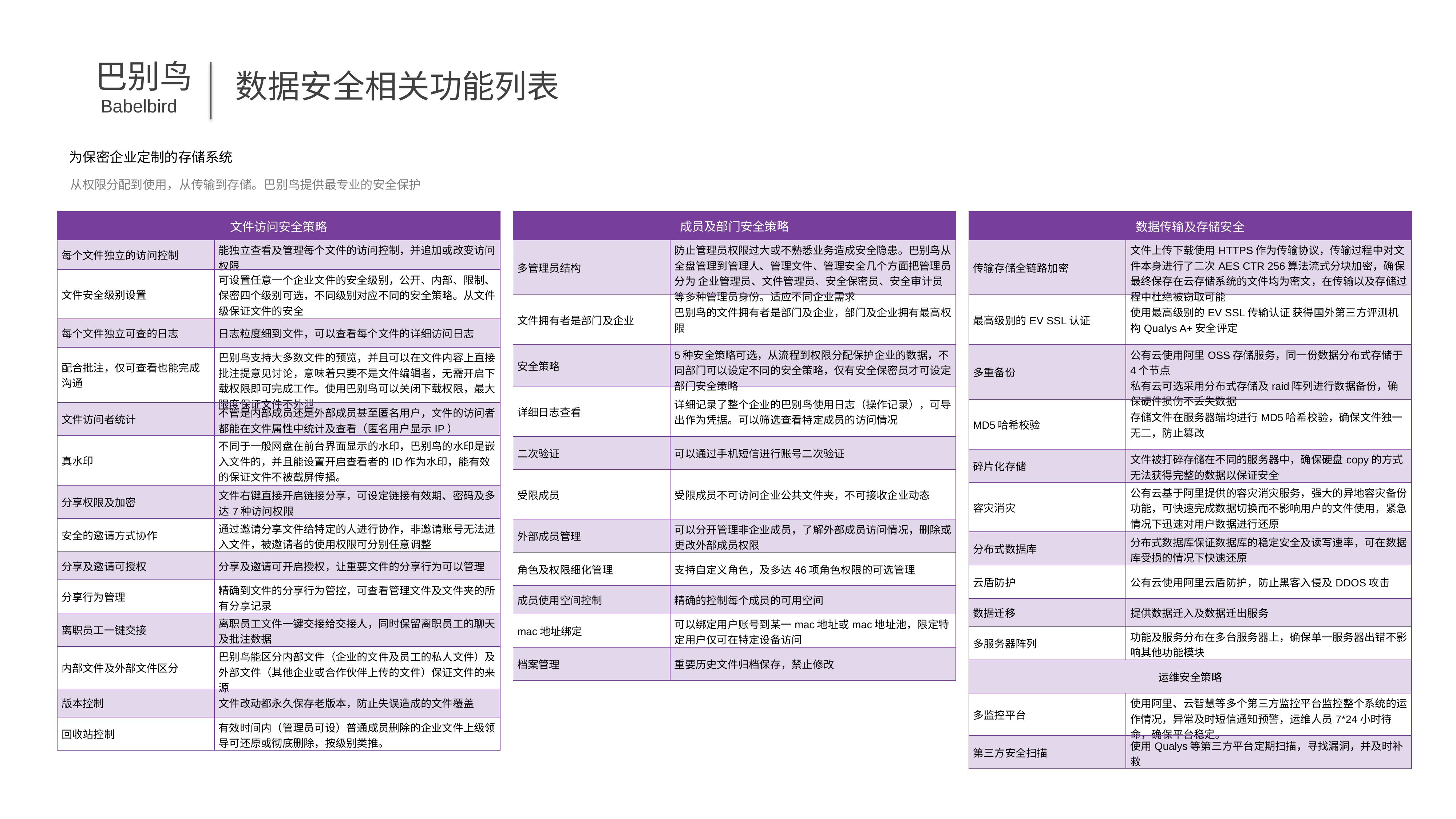

巴别鸟
Babelbird
数据安全相关功能列表
为保密企业定制的存储系统
从权限分配到使用，从传输到存储。巴别鸟提供最专业的安全保护
| 文件访问安全策略 |  |
| --- | --- |
| 每个文件独立的访问控制 | 能独立查看及管理每个文件的访问控制，并追加或改变访问权限 |
| 文件安全级别设置 | 可设置任意一个企业文件的安全级别，公开、内部、限制、保密四个级别可选，不同级别对应不同的安全策略。从文件级保证文件的安全 |
| 每个文件独立可查的日志 | 日志粒度细到文件，可以查看每个文件的详细访问日志 |
| 配合批注，仅可查看也能完成沟通 | 巴别鸟支持大多数文件的预览，并且可以在文件内容上直接批注提意见讨论，意味着只要不是文件编辑者，无需开启下载权限即可完成工作。使用巴别鸟可以关闭下载权限，最大限度保证文件不外泄 |
| 文件访问者统计 | 不管是内部成员还是外部成员甚至匿名用户，文件的访问者都能在文件属性中统计及查看（匿名用户显示IP） |
| 真水印 | 不同于一般网盘在前台界面显示的水印，巴别鸟的水印是嵌入文件的，并且能设置开启查看者的ID作为水印，能有效的保证文件不被截屏传播。 |
| 分享权限及加密 | 文件右键直接开启链接分享，可设定链接有效期、密码及多达7种访问权限 |
| 安全的邀请方式协作 | 通过邀请分享文件给特定的人进行协作，非邀请账号无法进入文件，被邀请者的使用权限可分别任意调整 |
| 分享及邀请可授权 | 分享及邀请可开启授权，让重要文件的分享行为可以管理 |
| 分享行为管理 | 精确到文件的分享行为管控，可查看管理文件及文件夹的所有分享记录 |
| 离职员工一键交接 | 离职员工文件一键交接给交接人，同时保留离职员工的聊天及批注数据 |
| 内部文件及外部文件区分 | 巴别鸟能区分内部文件（企业的文件及员工的私人文件）及外部文件（其他企业或合作伙伴上传的文件）保证文件的来源 |
| 版本控制 | 文件改动都永久保存老版本，防止失误造成的文件覆盖 |
| 回收站控制 | 有效时间内（管理员可设）普通成员删除的企业文件上级领导可还原或彻底删除，按级别类推。 |
| 成员及部门安全策略 |  |
| --- | --- |
| 多管理员结构 | 防止管理员权限过大或不熟悉业务造成安全隐患。巴别鸟从全盘管理到管理人、管理文件、管理安全几个方面把管理员分为 企业管理员、文件管理员、安全保密员、安全审计员等多种管理员身份。适应不同企业需求 |
| 文件拥有者是部门及企业 | 巴别鸟的文件拥有者是部门及企业，部门及企业拥有最高权限 |
| 安全策略 | 5种安全策略可选，从流程到权限分配保护企业的数据，不同部门可以设定不同的安全策略，仅有安全保密员才可设定部门安全策略 |
| 详细日志查看 | 详细记录了整个企业的巴别鸟使用日志（操作记录），可导出作为凭据。可以筛选查看特定成员的访问情况 |
| 二次验证 | 可以通过手机短信进行账号二次验证 |
| 受限成员 | 受限成员不可访问企业公共文件夹，不可接收企业动态 |
| 外部成员管理 | 可以分开管理非企业成员，了解外部成员访问情况，删除或更改外部成员权限 |
| 角色及权限细化管理 | 支持自定义角色，及多达46项角色权限的可选管理 |
| 成员使用空间控制 | 精确的控制每个成员的可用空间 |
| mac地址绑定 | 可以绑定用户账号到某一mac地址或mac地址池，限定特定用户仅可在特定设备访问 |
| 档案管理 | 重要历史文件归档保存，禁止修改 |
| 数据传输及存储安全 |  |
| --- | --- |
| 传输存储全链路加密 | 文件上传下载使用HTTPS作为传输协议，传输过程中对文件本身进行了二次AES CTR 256算法流式分块加密，确保最终保存在云存储系统的文件均为密文，在传输以及存储过程中杜绝被窃取可能 |
| 最高级别的EV SSL认证 | 使用最高级别的EV SSL传输认证 获得国外第三方评测机构Qualys A+安全评定 |
| 多重备份 | 公有云使用阿里OSS存储服务，同一份数据分布式存储于4个节点 私有云可选采用分布式存储及raid阵列进行数据备份，确保硬件损伤不丢失数据 |
| MD5哈希校验 | 存储文件在服务器端均进行MD5哈希校验，确保文件独一无二，防止篡改 |
| 碎片化存储 | 文件被打碎存储在不同的服务器中，确保硬盘copy的方式无法获得完整的数据以保证安全 |
| 容灾消灾 | 公有云基于阿里提供的容灾消灾服务，强大的异地容灾备份功能，可快速完成数据切换而不影响用户的文件使用，紧急情况下迅速对用户数据进行还原 |
| 分布式数据库 | 分布式数据库保证数据库的稳定安全及读写速率，可在数据库受损的情况下快速还原 |
| 云盾防护 | 公有云使用阿里云盾防护，防止黑客入侵及DDOS攻击 |
| 数据迁移 | 提供数据迁入及数据迁出服务 |
| 多服务器阵列 | 功能及服务分布在多台服务器上，确保单一服务器出错不影响其他功能模块 |
| 运维安全策略 |  |
| 多监控平台 | 使用阿里、云智慧等多个第三方监控平台监控整个系统的运作情况，异常及时短信通知预警，运维人员7\*24小时待命，确保平台稳定。 |
| 第三方安全扫描 | 使用Qualys等第三方平台定期扫描，寻找漏洞，并及时补救 |